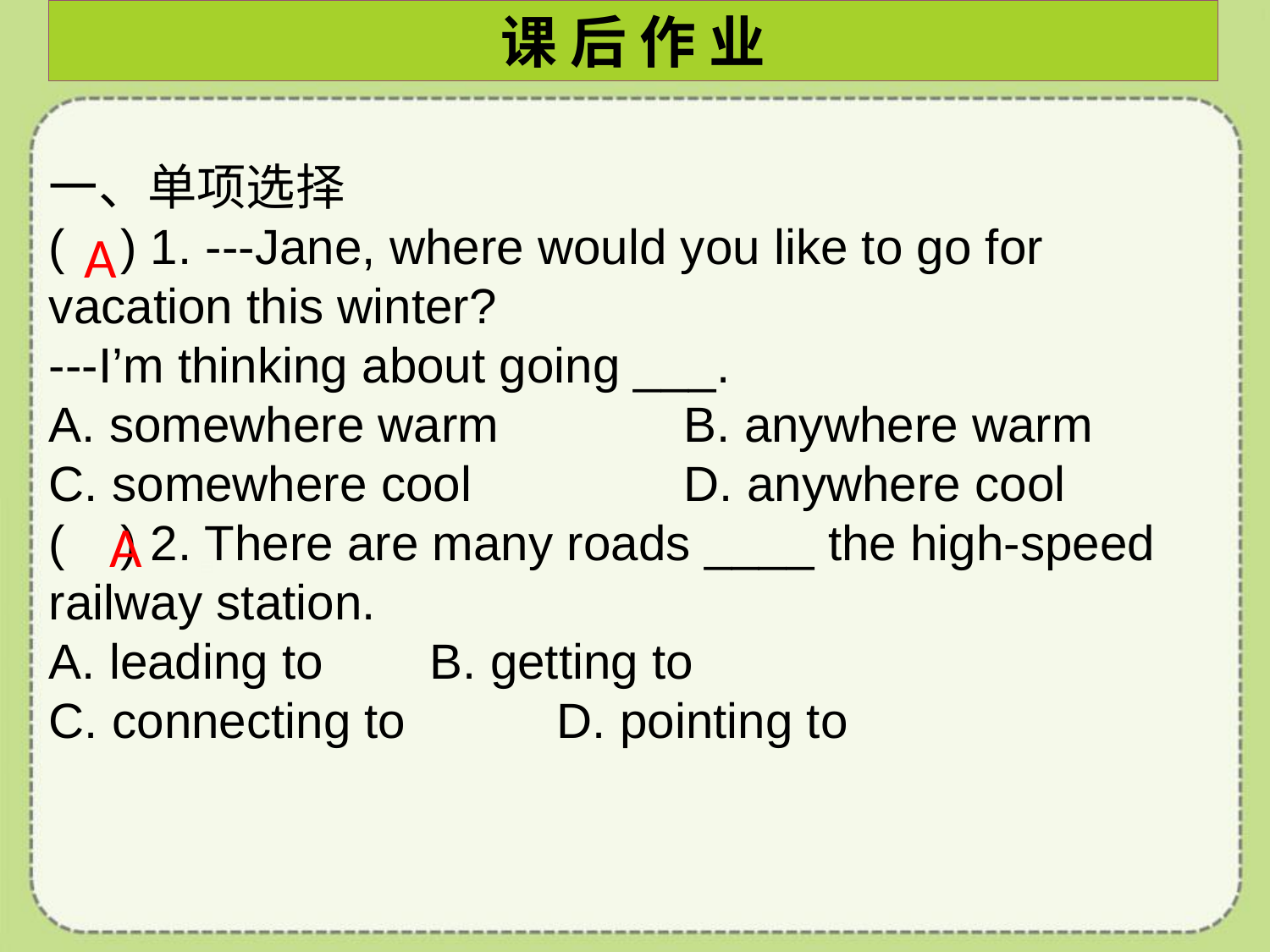

课 后 作 业
一、单项选择
(    ) 1. ---Jane, where would you like to go for vacation this winter?
---I’m thinking about going ___.
A. somewhere warm		B. anywhere warm
C. somewhere cool		D. anywhere cool
(    ) 2. There are many roads ____ the high-speed railway station.
A. leading to      	B. getting to
C. connecting to    	D. pointing to
A
A